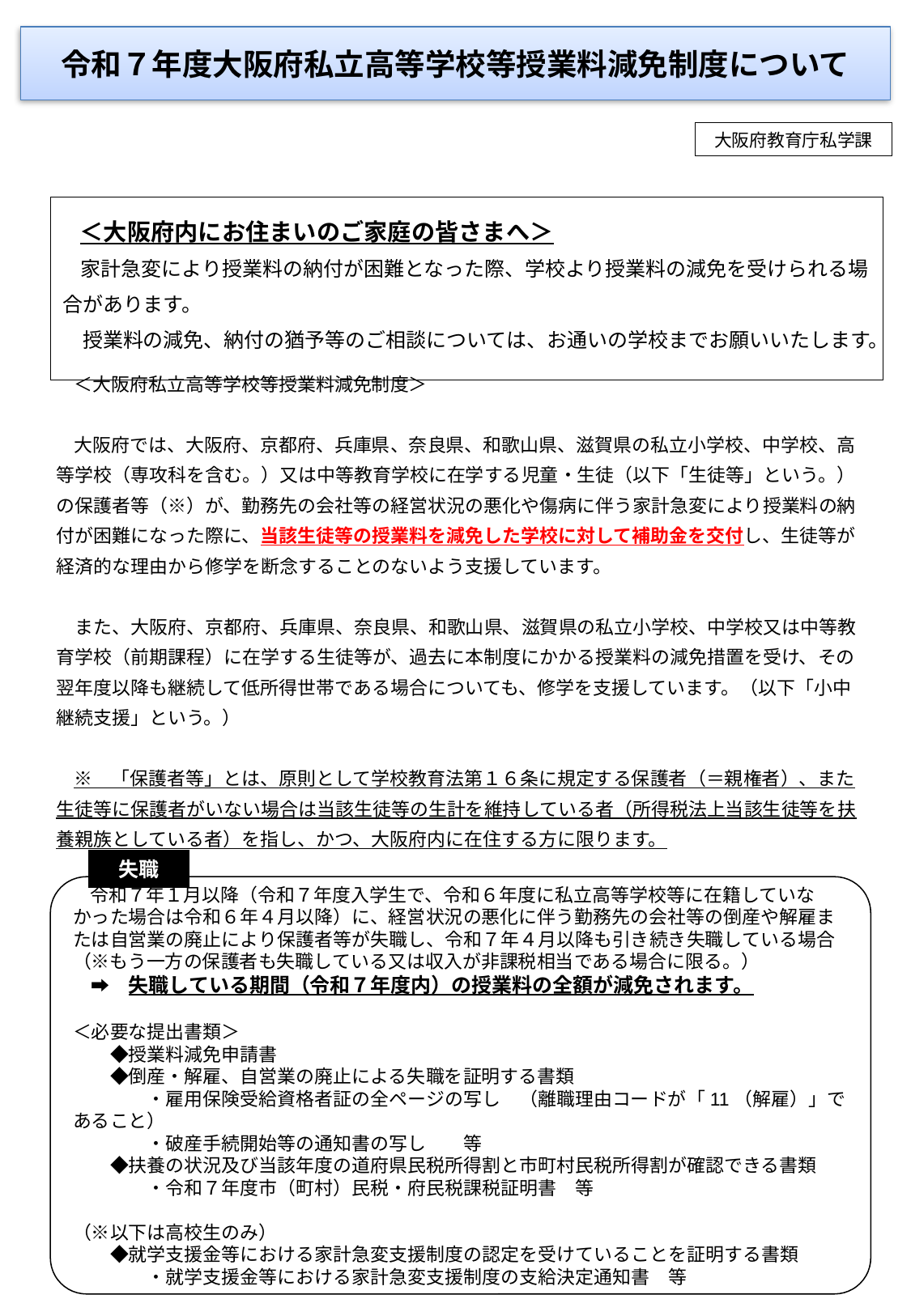

令和７年度大阪府私立高等学校等授業料減免制度について
大阪府教育庁私学課
　＜大阪府内にお住まいのご家庭の皆さまへ＞
　家計急変により授業料の納付が困難となった際、学校より授業料の減免を受けられる場合があります。
　授業料の減免、納付の猶予等のご相談については、お通いの学校までお願いいたします。

　＜大阪府私立高等学校等授業料減免制度＞

　大阪府では、大阪府、京都府、兵庫県、奈良県、和歌山県、滋賀県の私立小学校、中学校、高等学校（専攻科を含む。）又は中等教育学校に在学する児童・生徒（以下「生徒等」という。）の保護者等（※）が、勤務先の会社等の経営状況の悪化や傷病に伴う家計急変により授業料の納付が困難になった際に、当該生徒等の授業料を減免した学校に対して補助金を交付し、生徒等が経済的な理由から修学を断念することのないよう支援しています。

　また、大阪府、京都府、兵庫県、奈良県、和歌山県、滋賀県の私立小学校、中学校又は中等教育学校（前期課程）に在学する生徒等が、過去に本制度にかかる授業料の減免措置を受け、その翌年度以降も継続して低所得世帯である場合についても、修学を支援しています。（以下「小中継続支援」という。）

　※　「保護者等」とは、原則として学校教育法第１６条に規定する保護者（＝親権者）、また生徒等に保護者がいない場合は当該生徒等の生計を維持している者（所得税法上当該生徒等を扶養親族としている者）を指し、かつ、大阪府内に在住する方に限ります。
失職
　令和７年１月以降（令和７年度入学生で、令和６年度に私立高等学校等に在籍していなかった場合は令和６年４月以降）に、経営状況の悪化に伴う勤務先の会社等の倒産や解雇または自営業の廃止により保護者等が失職し、令和７年４月以降も引き続き失職している場合（※もう一方の保護者も失職している又は収入が非課税相当である場合に限る。）
　➡　失職している期間（令和７年度内）の授業料の全額が減免されます。

＜必要な提出書類＞
　　◆授業料減免申請書
　　◆倒産・解雇、自営業の廃止による失職を証明する書類
　　　　・雇用保険受給資格者証の全ページの写し　（離職理由コードが「11（解雇）」であること）
　　　　・破産手続開始等の通知書の写し　　等
　　◆扶養の状況及び当該年度の道府県民税所得割と市町村民税所得割が確認できる書類
　　　　・令和７年度市（町村）民税・府民税課税証明書　等

（※以下は高校生のみ）
　　◆就学支援金等における家計急変支援制度の認定を受けていることを証明する書類
　　　　・就学支援金等における家計急変支援制度の支給決定通知書　等